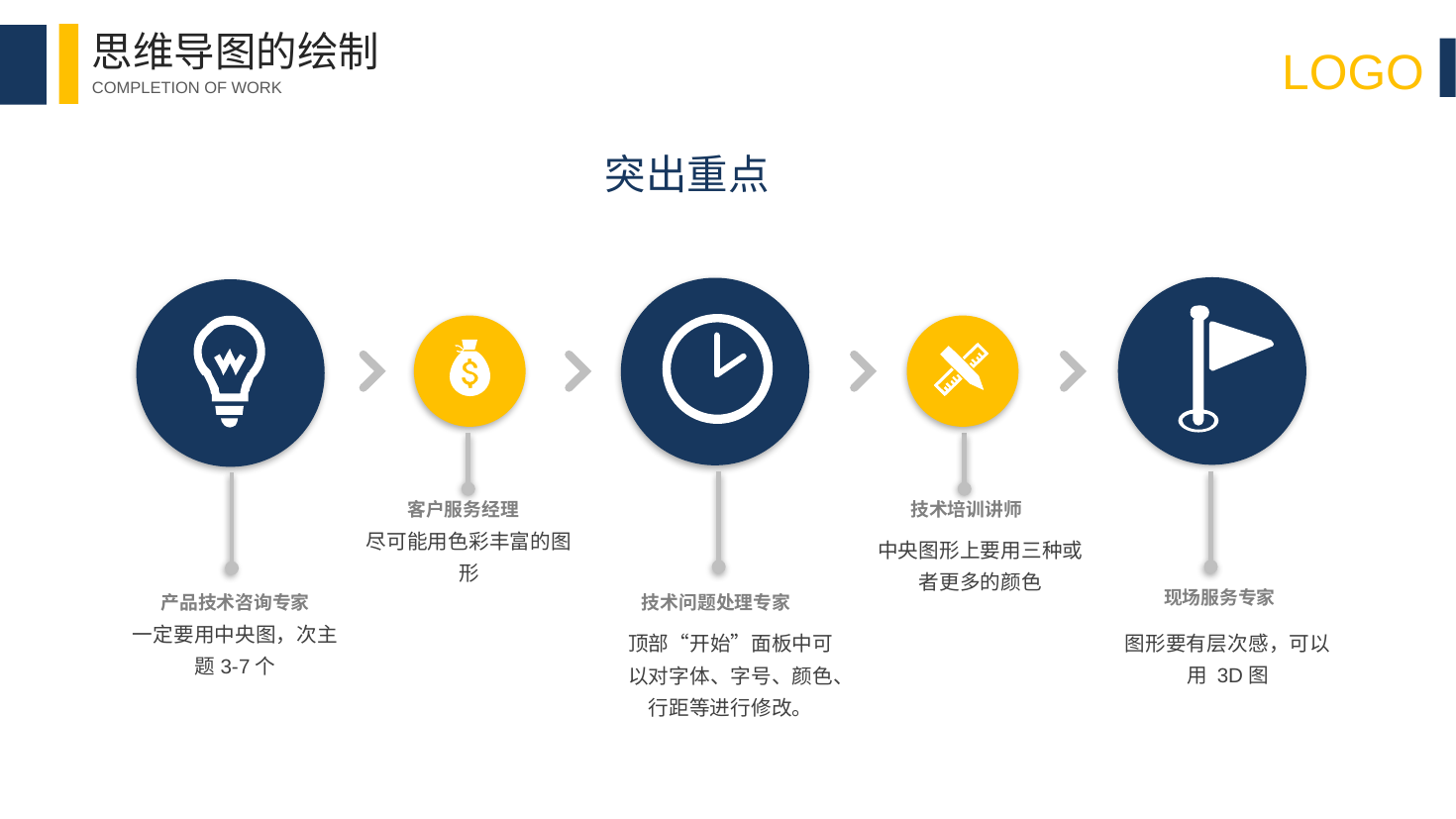

思维导图的绘制
LOGO

COMPLETION OF WORK
突出重点

客户服务经理
技术培训讲师
尽可能用色彩丰富的图形
中央图形上要用三种或者更多的颜色
现场服务专家
产品技术咨询专家
技术问题处理专家
一定要用中央图，次主题3-7个
顶部“开始”面板中可以对字体、字号、颜色、行距等进行修改。
图形要有层次感，可以用 3D图